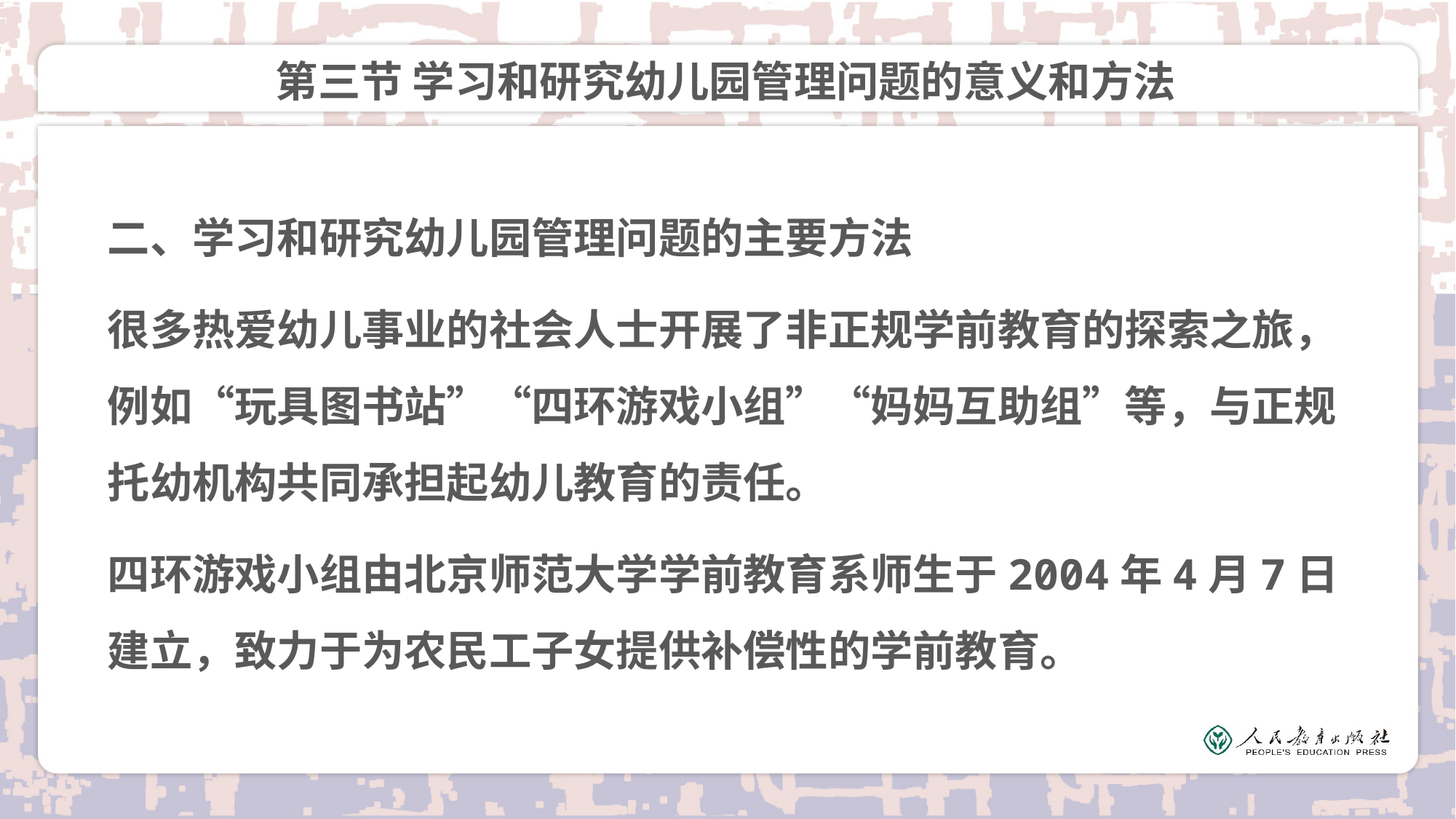

# 第三节 学习和研究幼儿园管理问题的意义和方法
二、学习和研究幼儿园管理问题的主要方法
很多热爱幼儿事业的社会人士开展了非正规学前教育的探索之旅，例如“玩具图书站”“四环游戏小组”“妈妈互助组”等，与正规托幼机构共同承担起幼儿教育的责任。
四环游戏小组由北京师范大学学前教育系师生于2004年4月7日建立，致力于为农民工子女提供补偿性的学前教育。